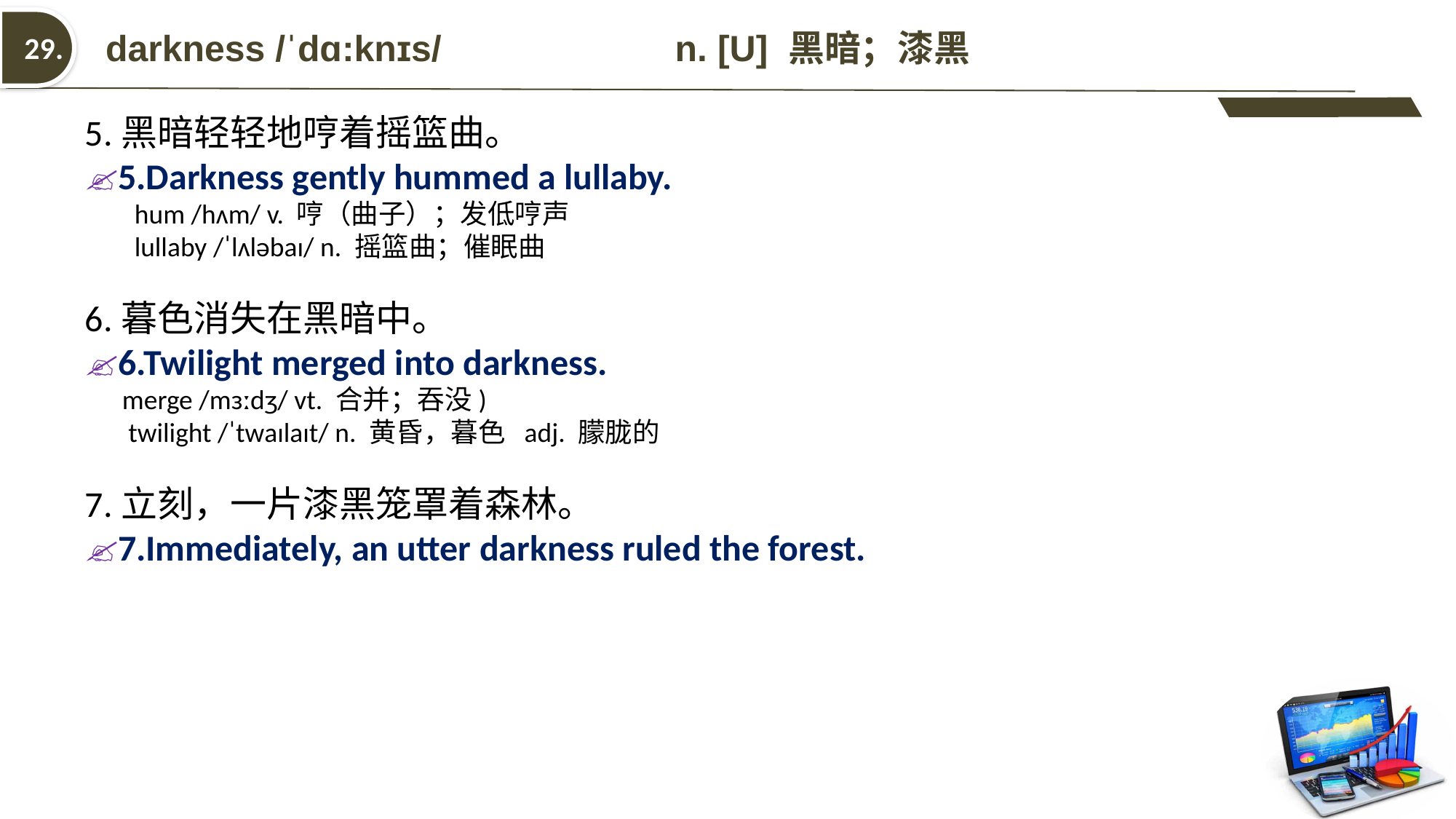

darkness /ˈdɑ:knɪs/                       n. [U] 黑暗；漆黑

29.
5.黑暗轻轻地哼着摇篮曲。
✍5.Darkness gently hummed a lullaby.
        hum /hʌm/ v. 哼（曲子）；发低哼声
        lullaby /ˈlʌləbaɪ/ n. 摇篮曲；催眠曲

6.暮色消失在黑暗中。
✍6.Twilight merged into darkness.
      merge /mɜːdʒ/ vt. 合并；吞没)
       twilight /ˈtwaɪlaɪt/ n. 黄昏，暮色  adj. 朦胧的

7.立刻，一片漆黑笼罩着森林。
✍7.Immediately, an utter darkness ruled the forest.